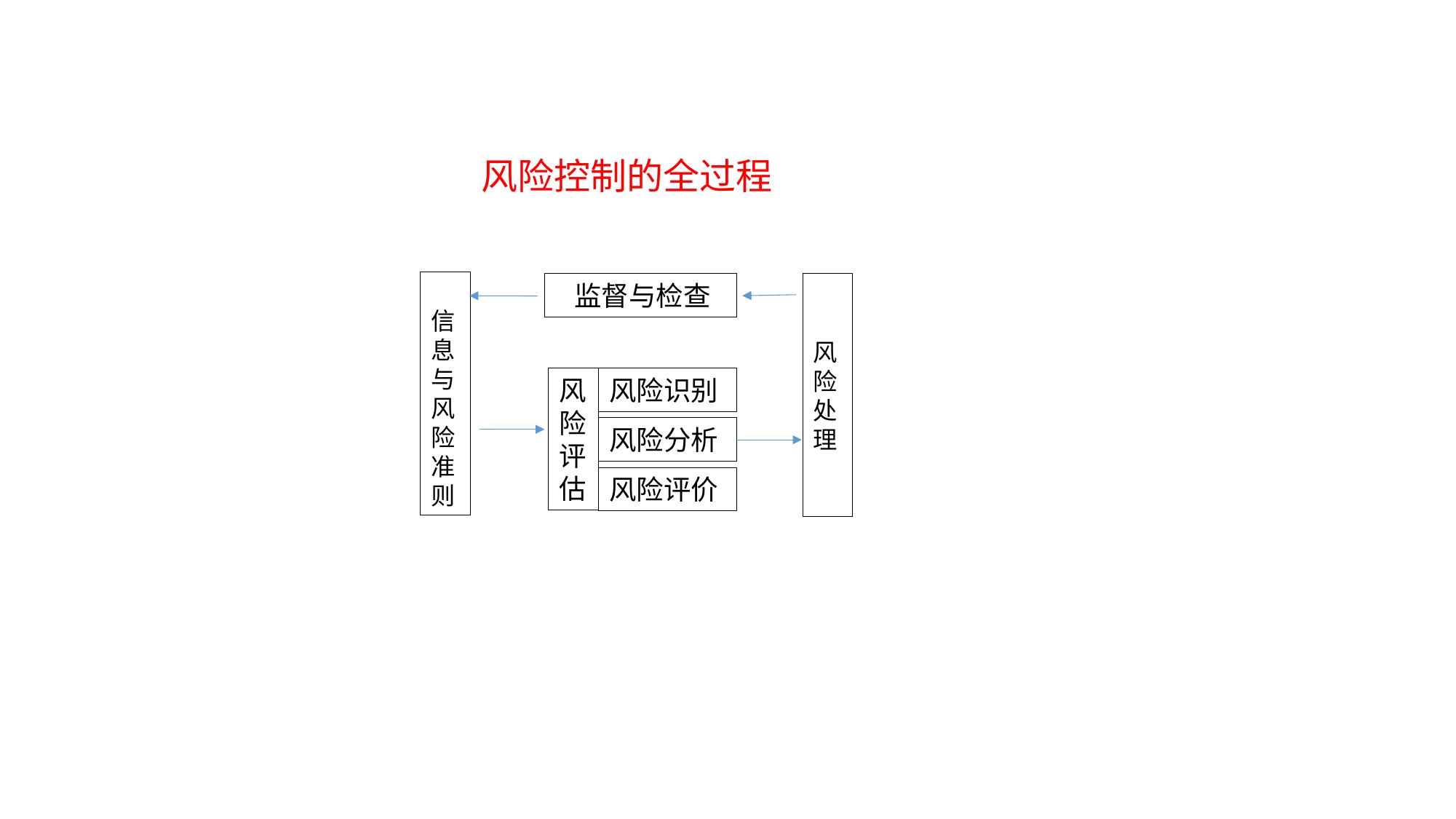

# 风险控制的全过程

信息与风险准则
  监督与检查

风险处理

风险评估
风险识别
风险分析
风险评价